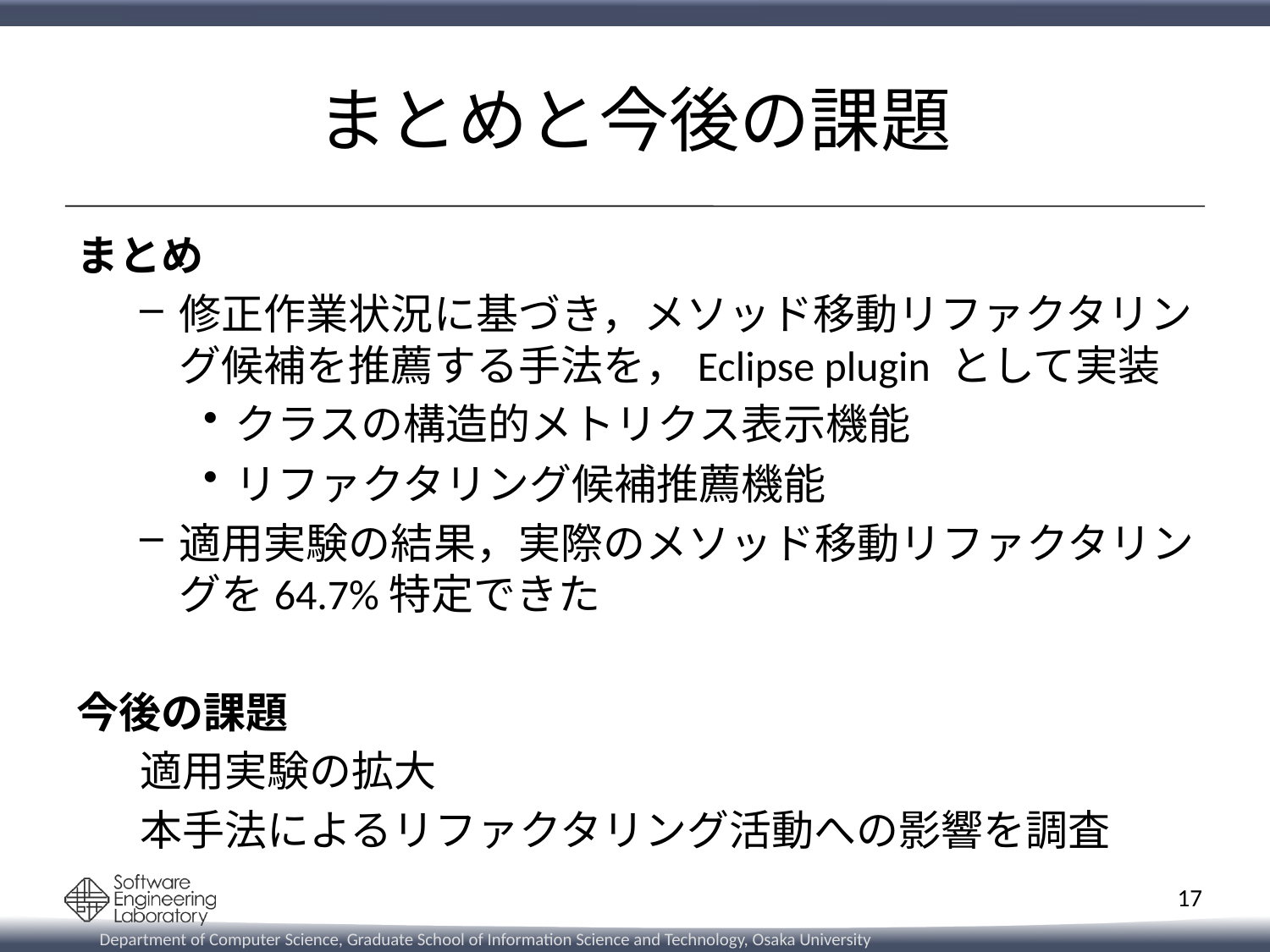

# まとめと今後の課題
まとめ
修正作業状況に基づき，メソッド移動リファクタリング候補を推薦する手法を，Eclipse plugin として実装
クラスの構造的メトリクス表示機能
リファクタリング候補推薦機能
適用実験の結果，実際のメソッド移動リファクタリングを64.7%特定できた

今後の課題
適用実験の拡大
本手法によるリファクタリング活動への影響を調査
17